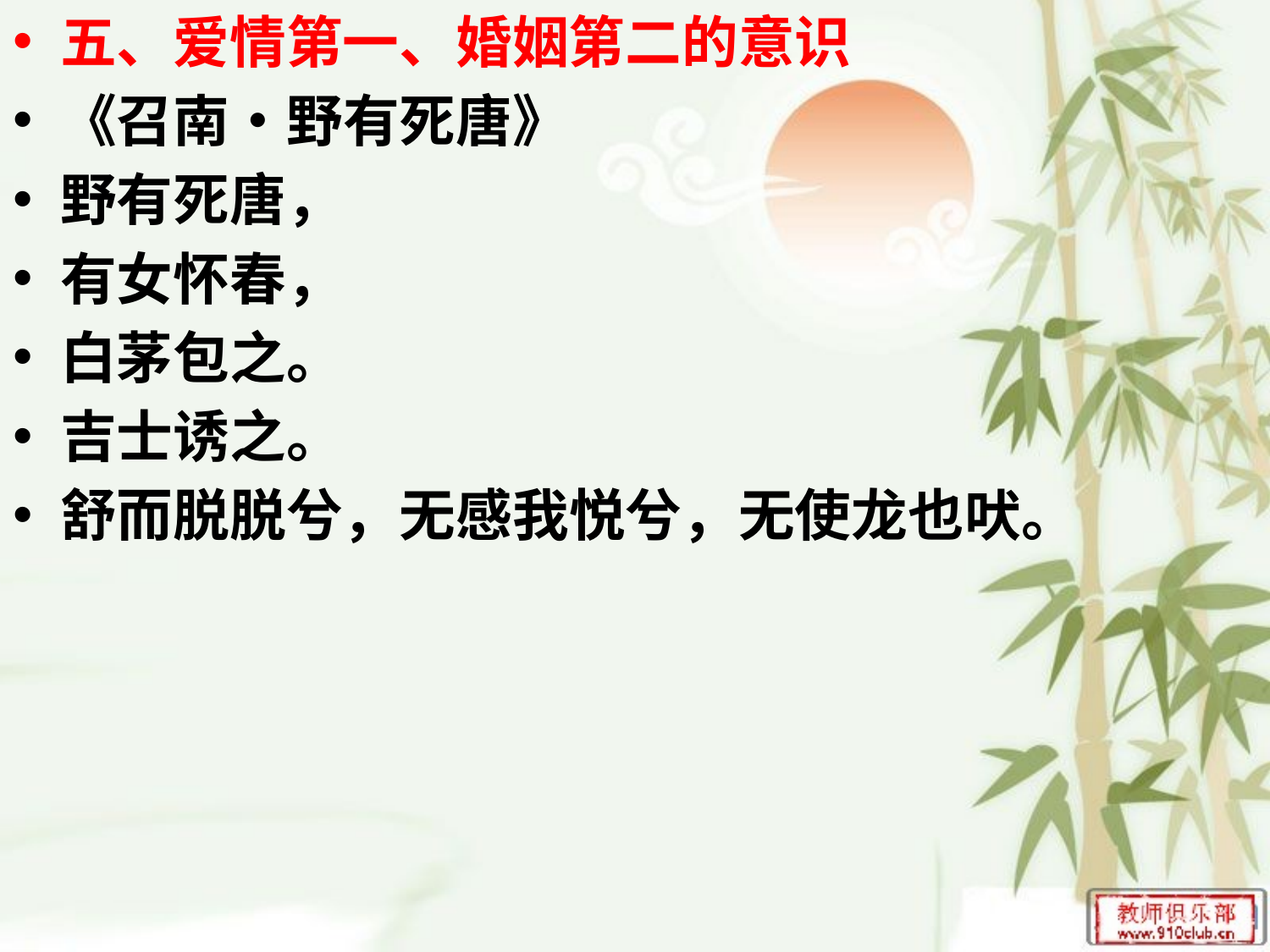

五、爱情第一、婚姻第二的意识
《召南•野有死唐》
野有死唐，
有女怀春，
白茅包之。
吉士诱之。
舒而脱脱兮，无感我悦兮，无使龙也吠。